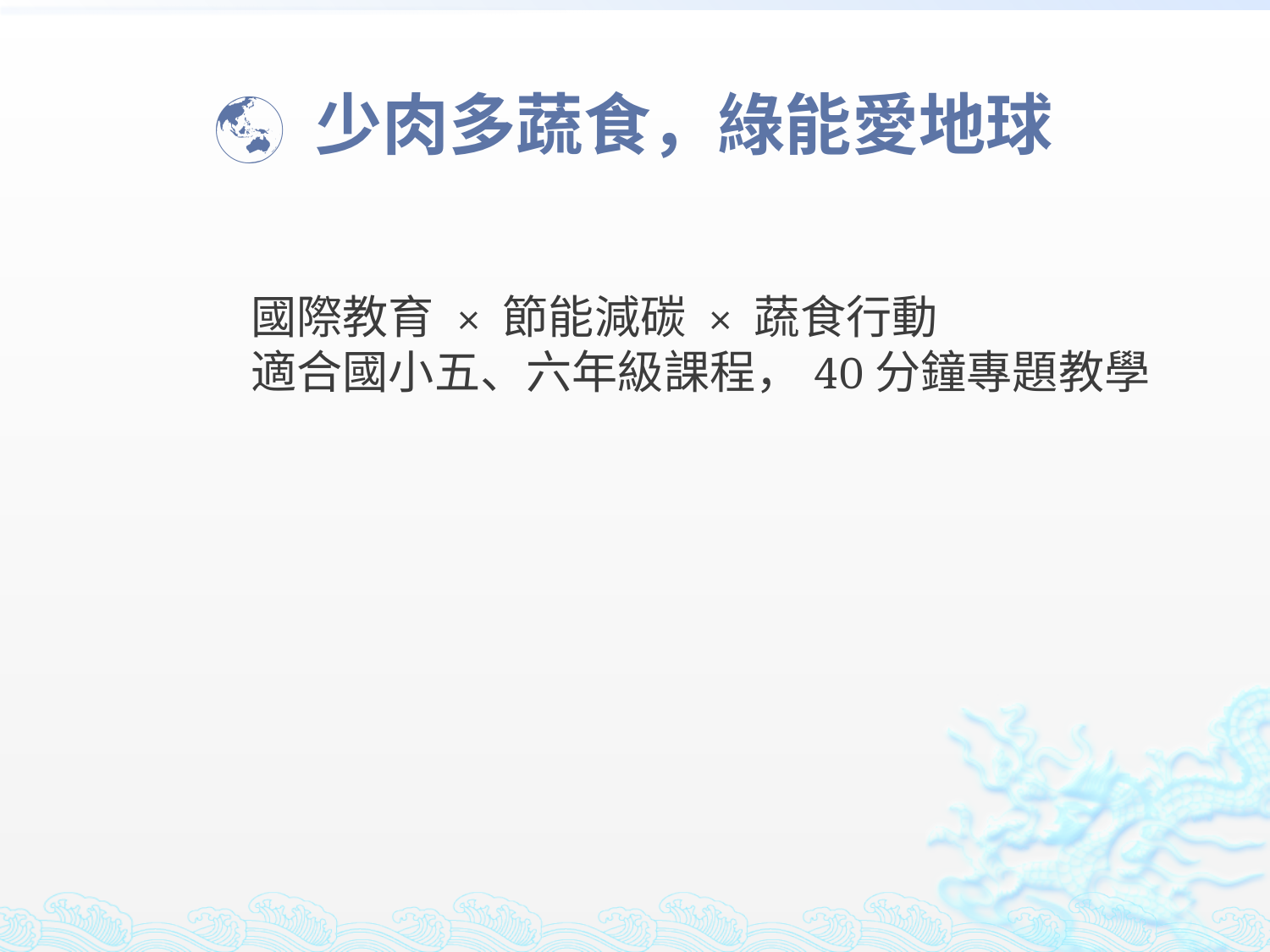

🌏 少肉多蔬食，綠能愛地球

國際教育 × 節能減碳 × 蔬食行動
適合國小五、六年級課程，40分鐘專題教學